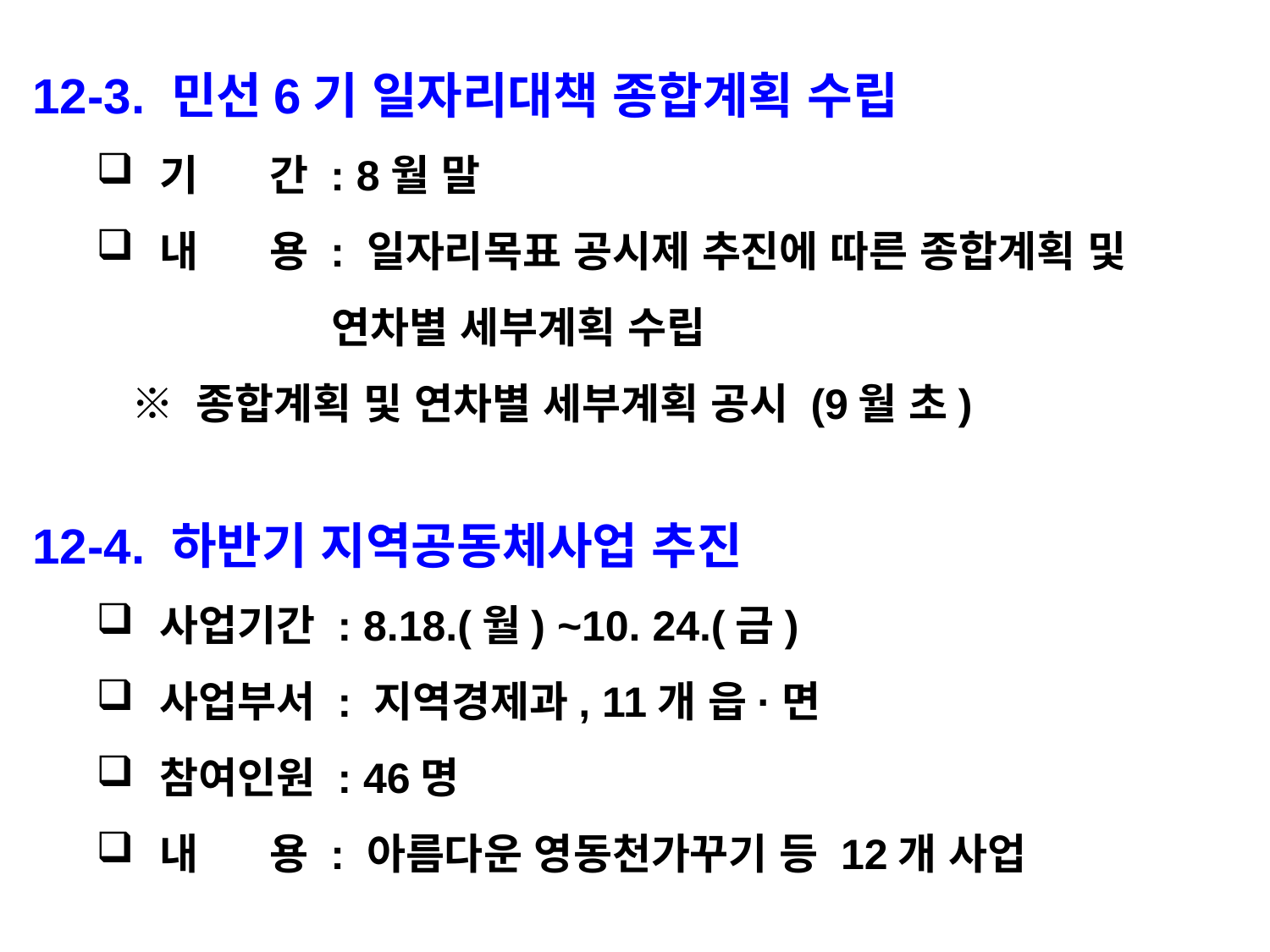

12-3. 민선6기 일자리대책 종합계획 수립
기      간 : 8월 말
내      용 : 일자리목표 공시제 추진에 따른 종합계획 및
                   연차별 세부계획 수립
   ※ 종합계획 및 연차별 세부계획 공시 (9월 초)

12-4. 하반기 지역공동체사업 추진
사업기간 : 8.18.(월) ~10. 24.(금)
사업부서 : 지역경제과, 11개 읍·면
참여인원 : 46명
내      용 : 아름다운 영동천가꾸기 등 12개 사업